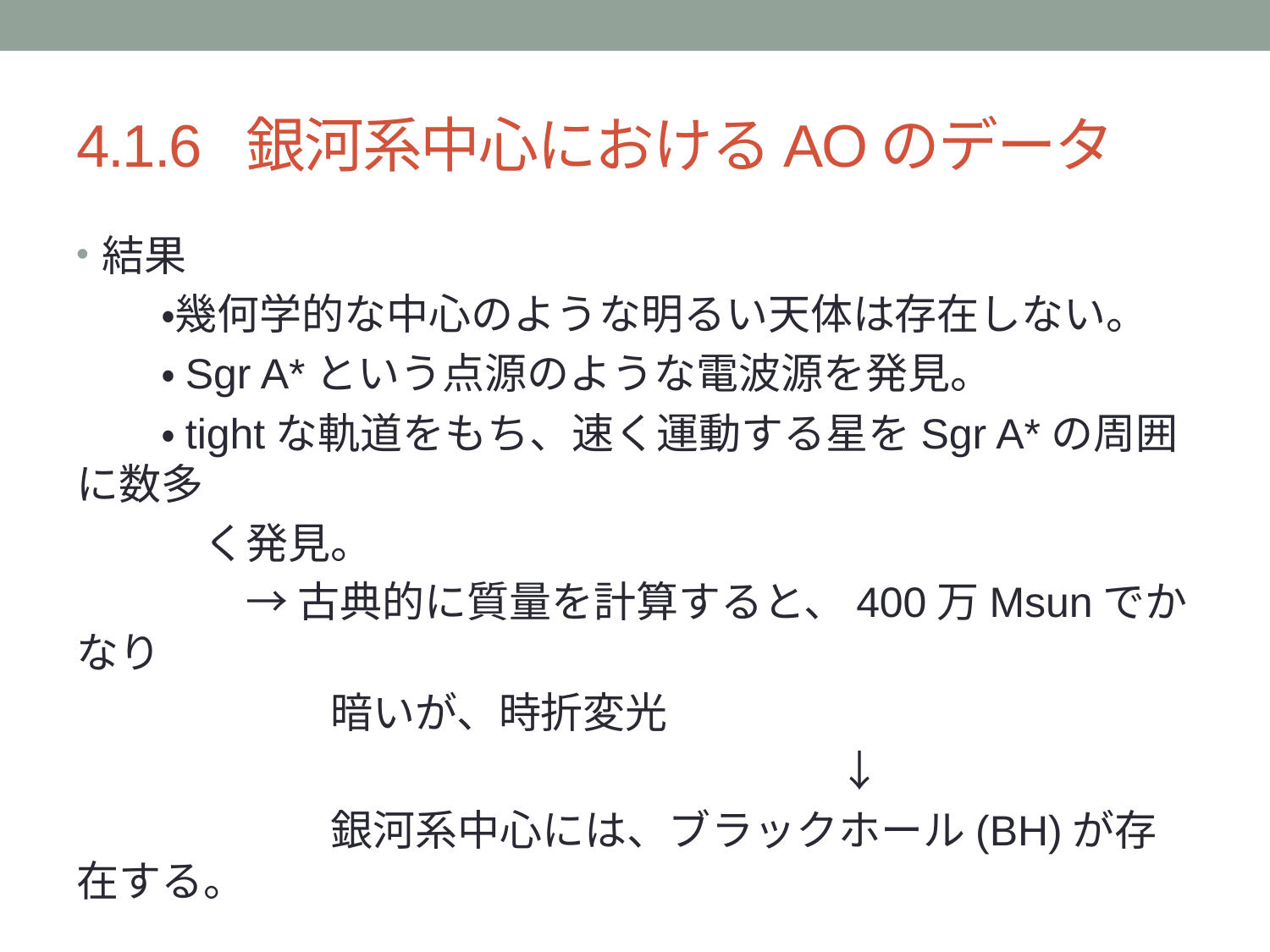

# 4.1.6  銀河系中心におけるAOのデータ
結果
　　・幾何学的な中心のような明るい天体は存在しない。
　　・Sgr A*という点源のような電波源を発見。
　　・tightな軌道をもち、速く運動する星をSgr A*の周囲に数多
　　　く発見。
　　　　→ 古典的に質量を計算すると、400万Msunでかなり
　　　　　　暗いが、時折変光
　　　　　　　　　　　　　　　　　　↓
　　　　　　銀河系中心には、ブラックホール(BH)が存在する。